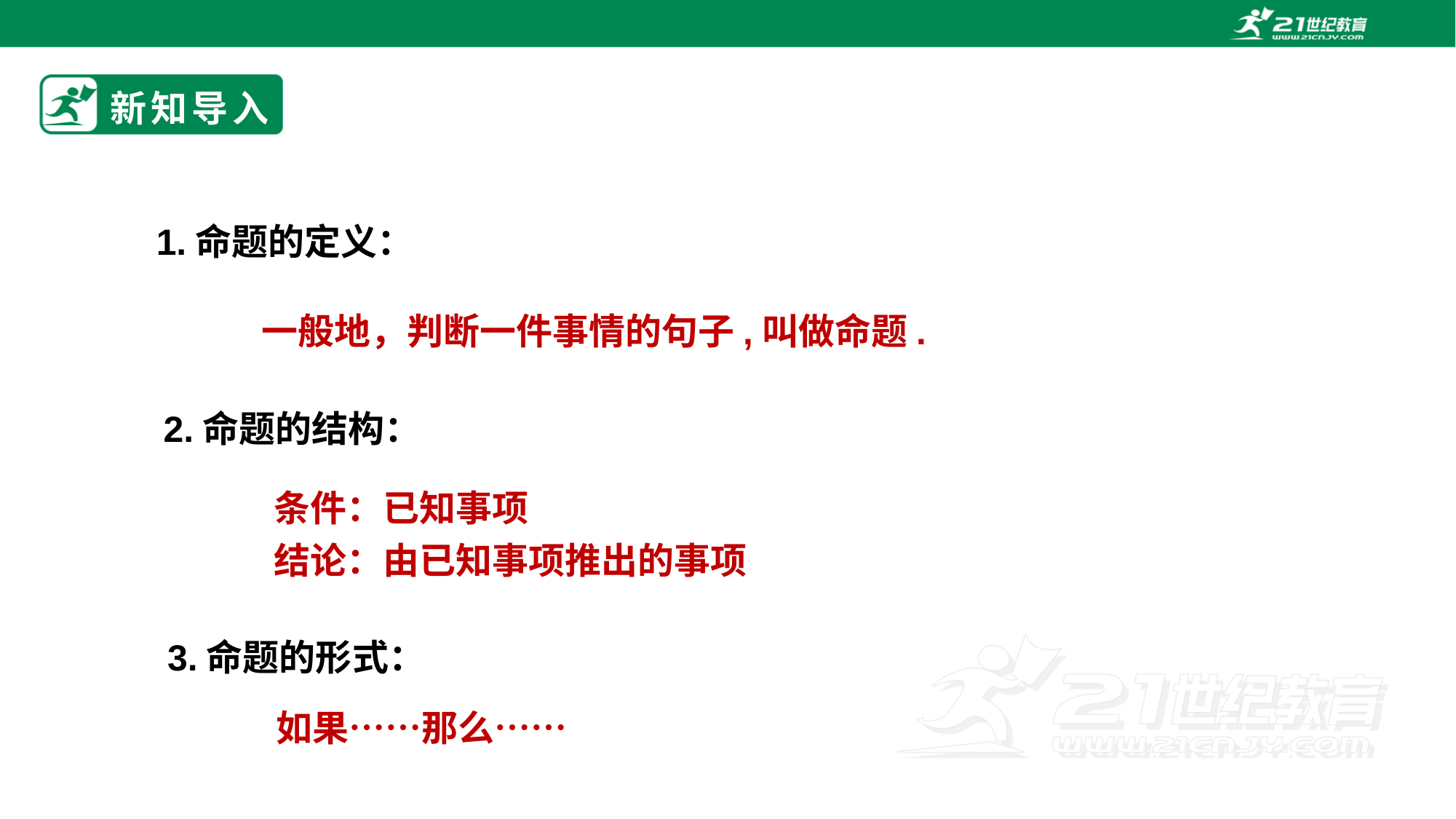

# 新知导入
1.命题的定义：
一般地，判断一件事情的句子,叫做命题.
2.命题的结构：
条件：已知事项
结论：由已知事项推出的事项
3.命题的形式：
如果……那么……